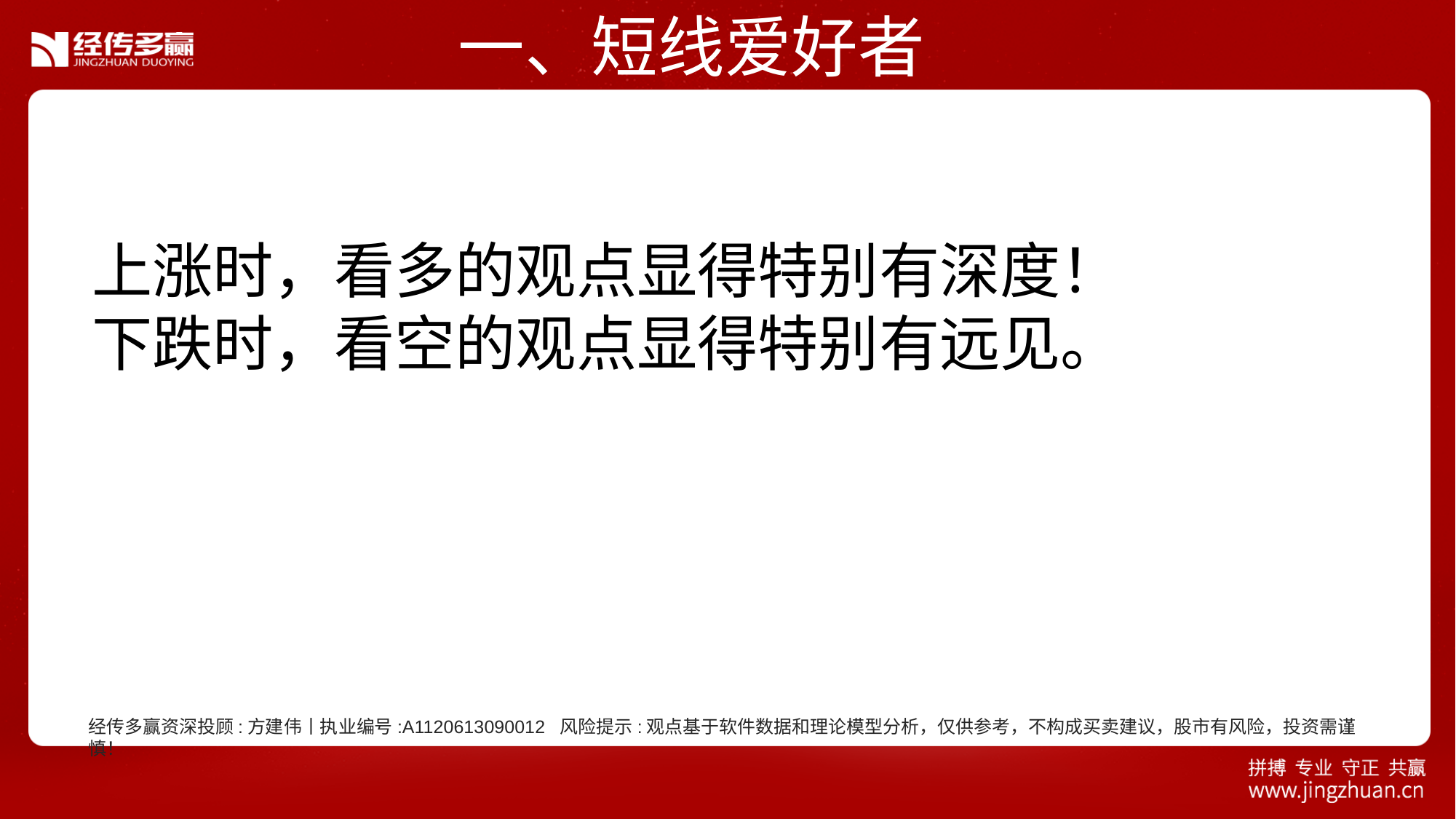

一、短线爱好者

上涨时，看多的观点显得特别有深度！
下跌时，看空的观点显得特别有远见。